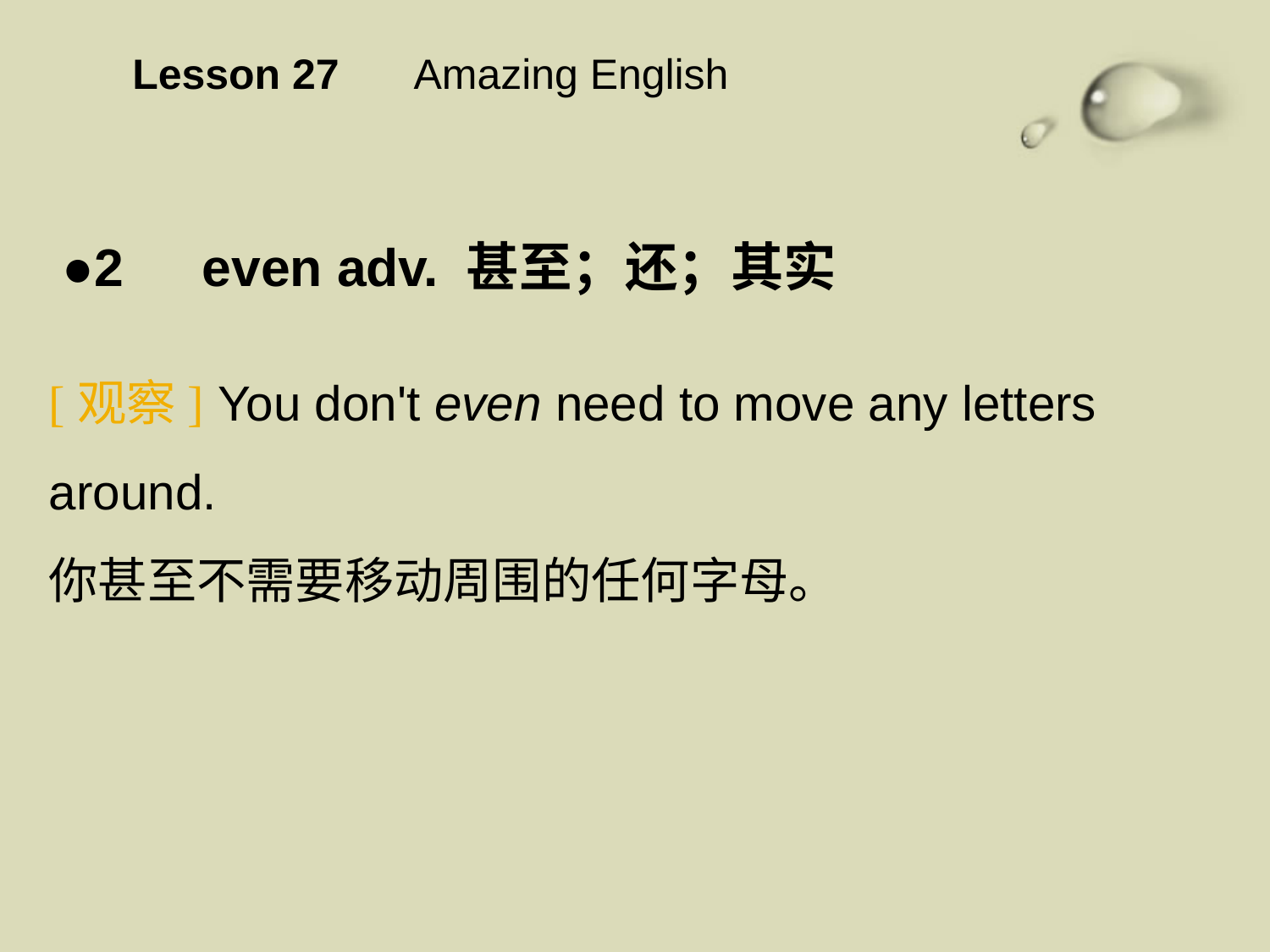

Lesson 27 　Amazing English
●2　even adv. 甚至；还；其实

[观察] You don't even need to move any letters around.
你甚至不需要移动周围的任何字母。